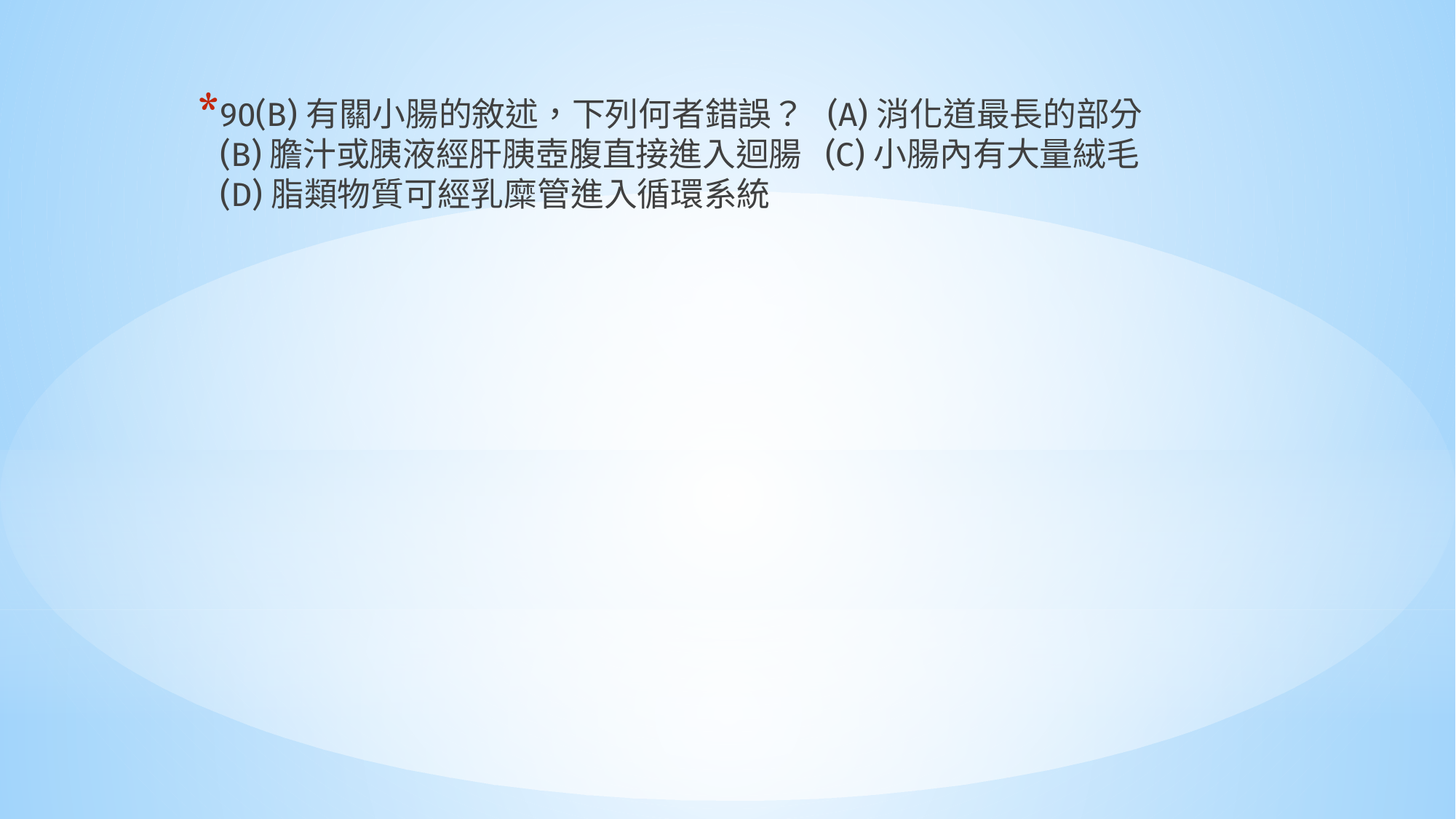

90(B)有關小腸的敘述，下列何者錯誤？  (A)消化道最長的部分  (B)膽汁或胰液經肝胰壺腹直接進入迴腸  (C)小腸內有大量絨毛  (D)脂類物質可經乳糜管進入循環系統
#